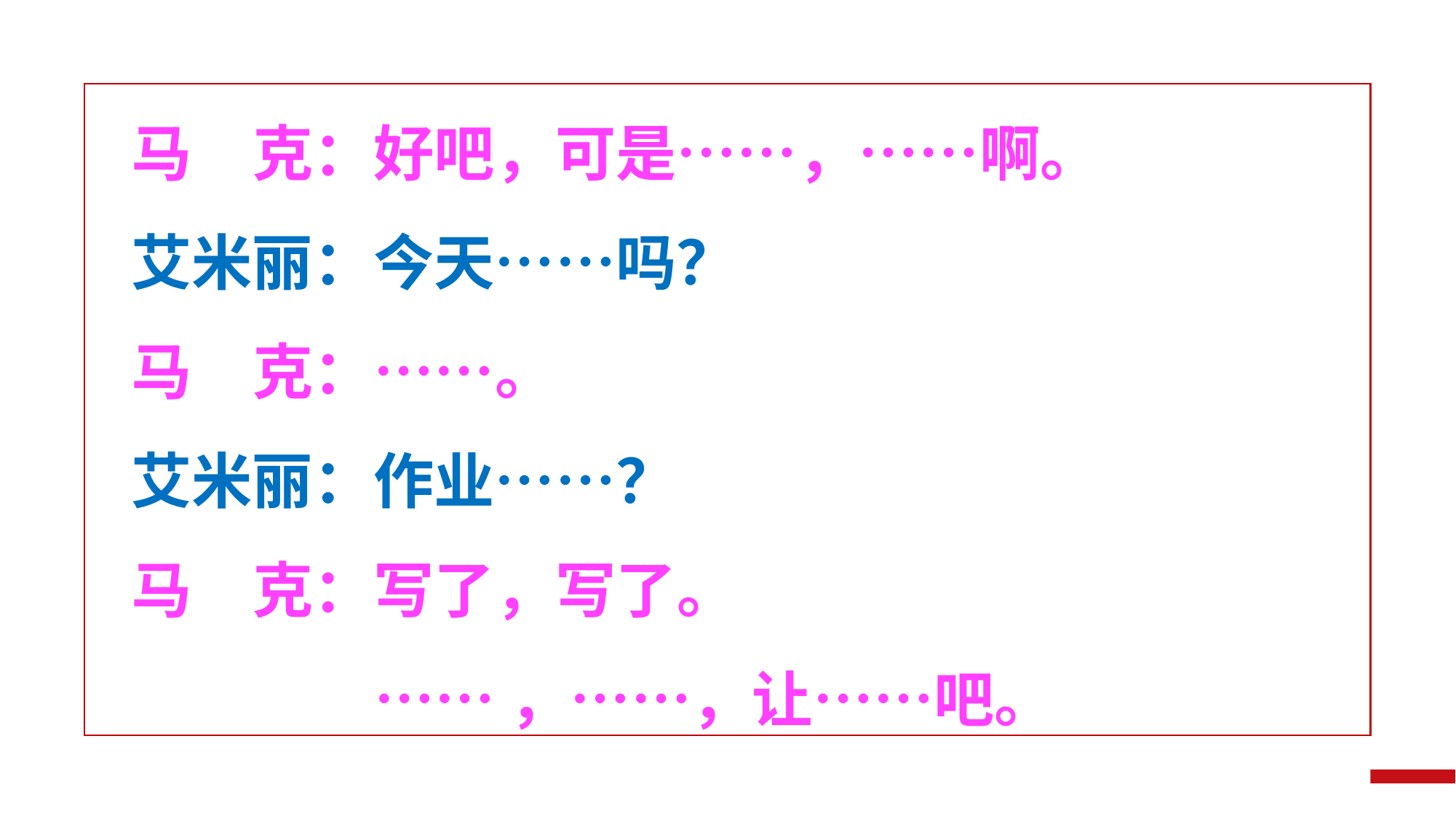

马  克：好吧，可是……，……啊。
艾米丽：今天……吗？
马  克：……。
艾米丽：作业……？
马  克：写了，写了。
        ……，……，让……吧。